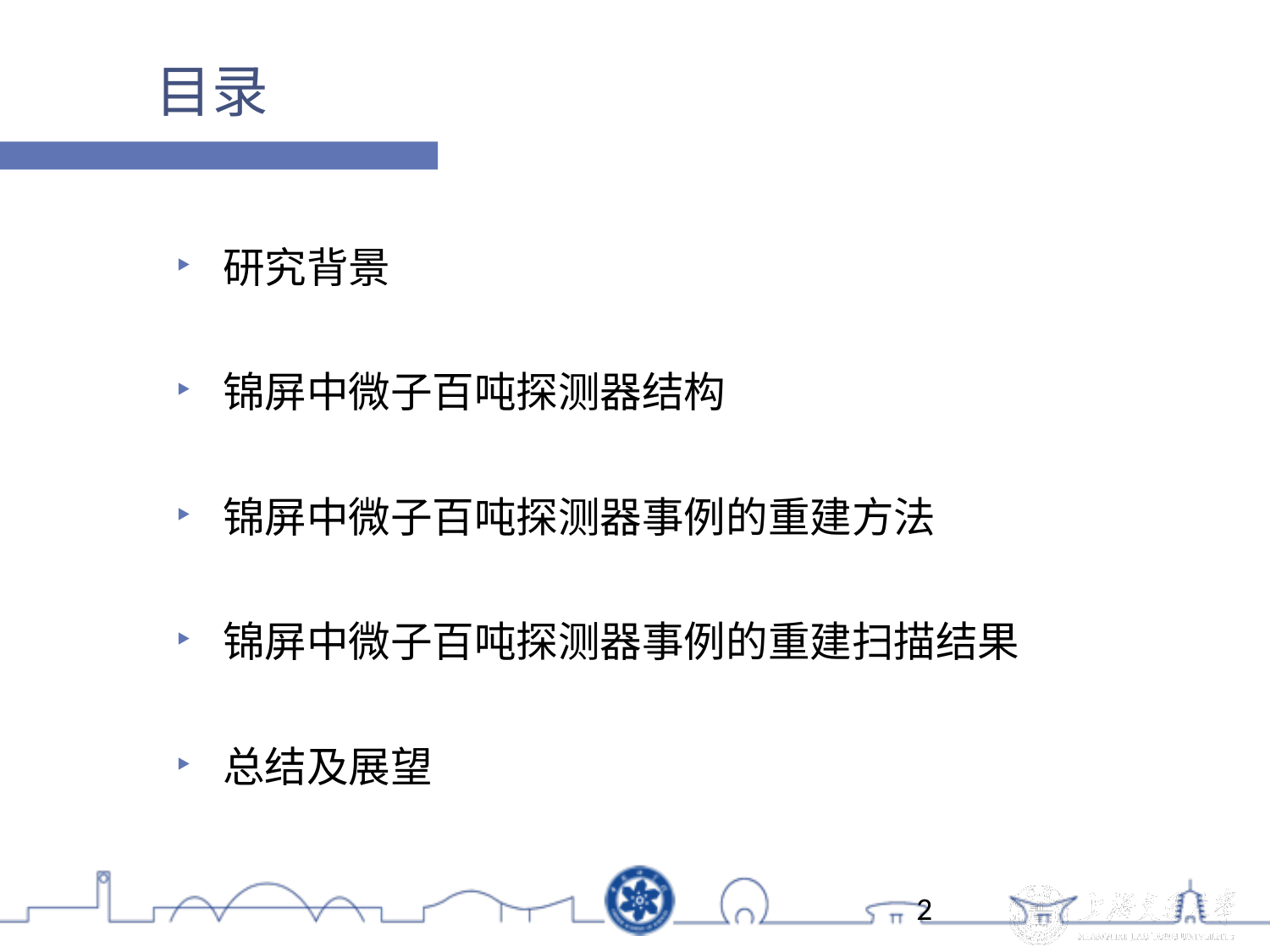

目录
研究背景

锦屏中微子百吨探测器结构

锦屏中微子百吨探测器事例的重建方法

锦屏中微子百吨探测器事例的重建扫描结果

总结及展望
2